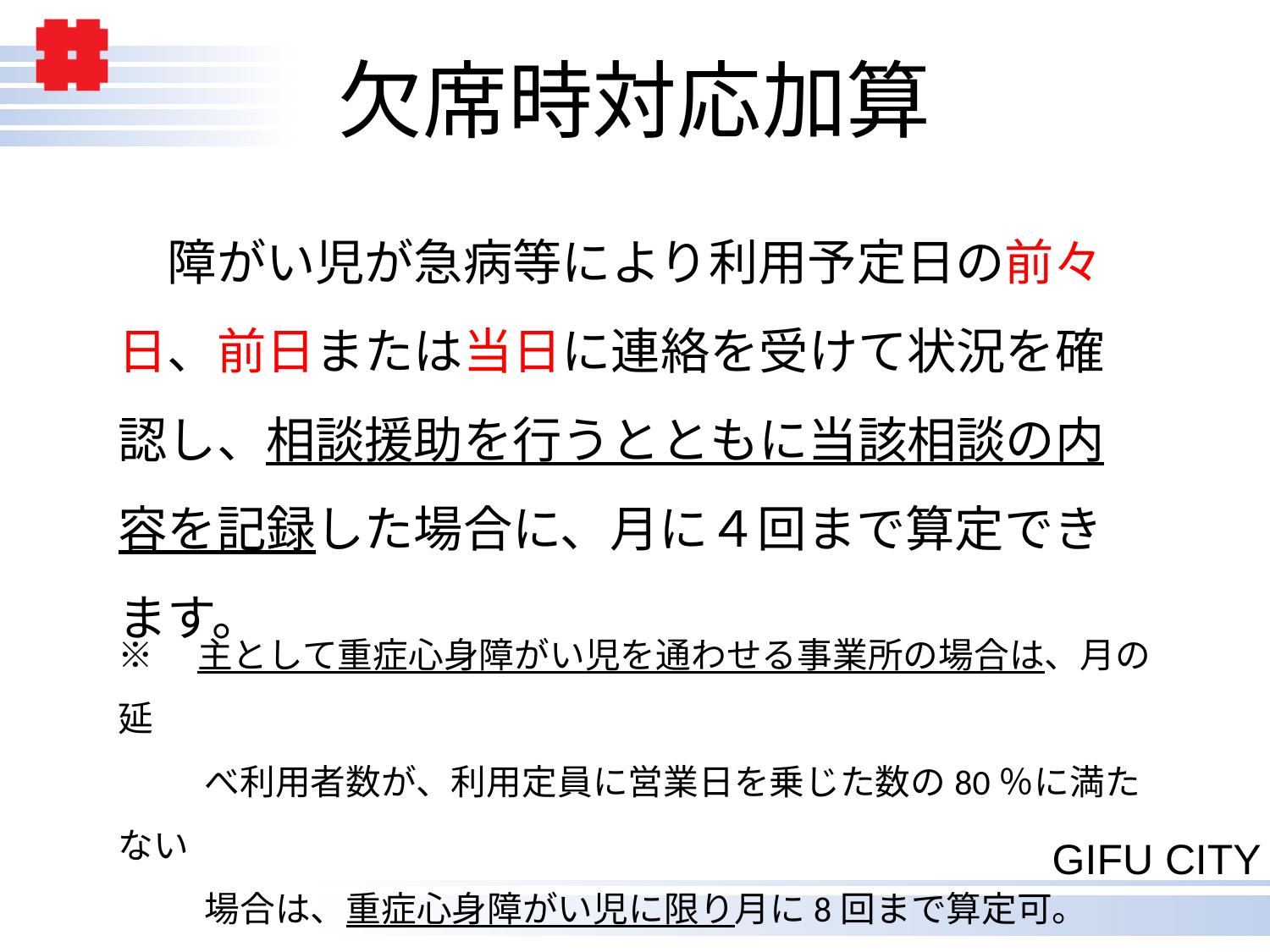

# 欠席時対応加算
　障がい児が急病等により利用予定日の前々日、前日または当日に連絡を受けて状況を確認し、相談援助を行うとともに当該相談の内容を記録した場合に、月に４回まで算定できます。
※　主として重症心身障がい児を通わせる事業所の場合は、月の延
　　  べ利用者数が、利用定員に営業日を乗じた数の80％に満たない
　　  場合は、重症心身障がい児に限り月に8回まで算定可。